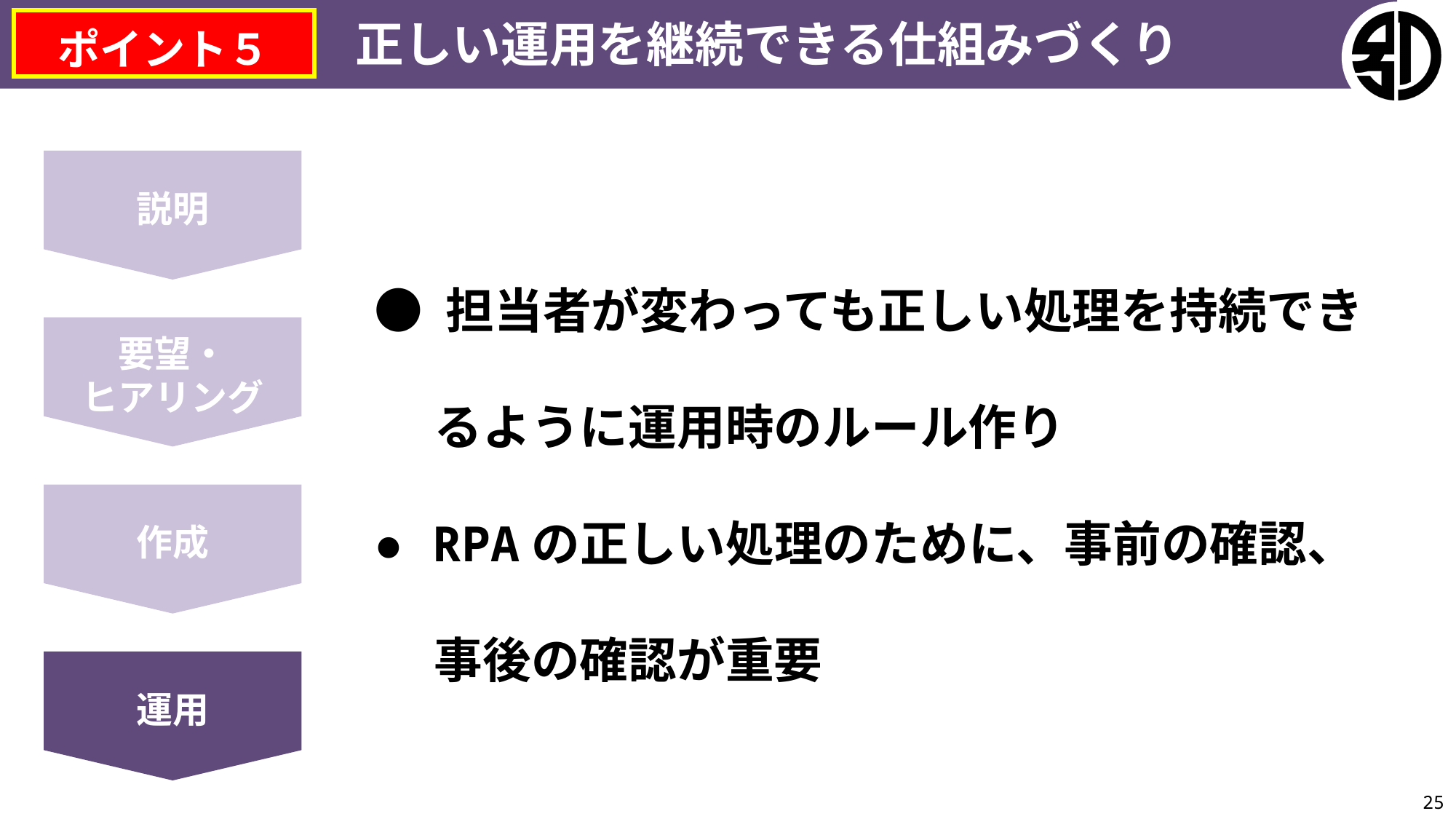

正しい運用を継続できる仕組みづくり
ポイント５
説明

● 担当者が変わっても正しい処理を持続でき
　 るように運用時のルール作り
● RPAの正しい処理のために、事前の確認、
　 事後の確認が重要
要望・
ヒアリング
作成
運用